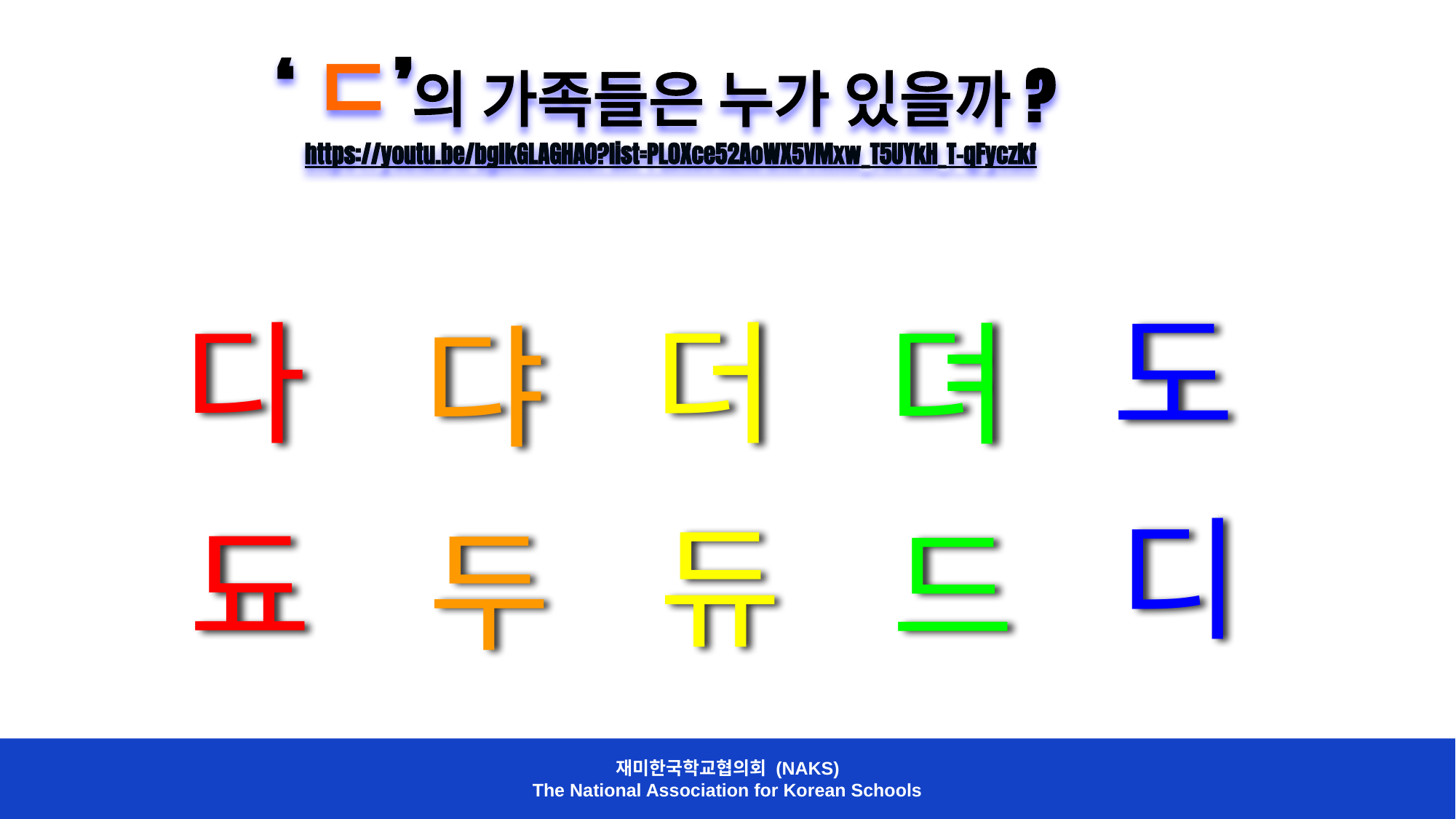

‘ㄷ’의 가족들은 누가 있을까?
     https://youtu.be/bglkGLAGHA0?list=PL0Xce52AoWX5VMxw_T5UYkH_T-qFyczkf

도
다
더
뎌
댜
디
됴
듀
드
두
재미한국학교협의회 (NAKS)
The National Association for Korean Schools